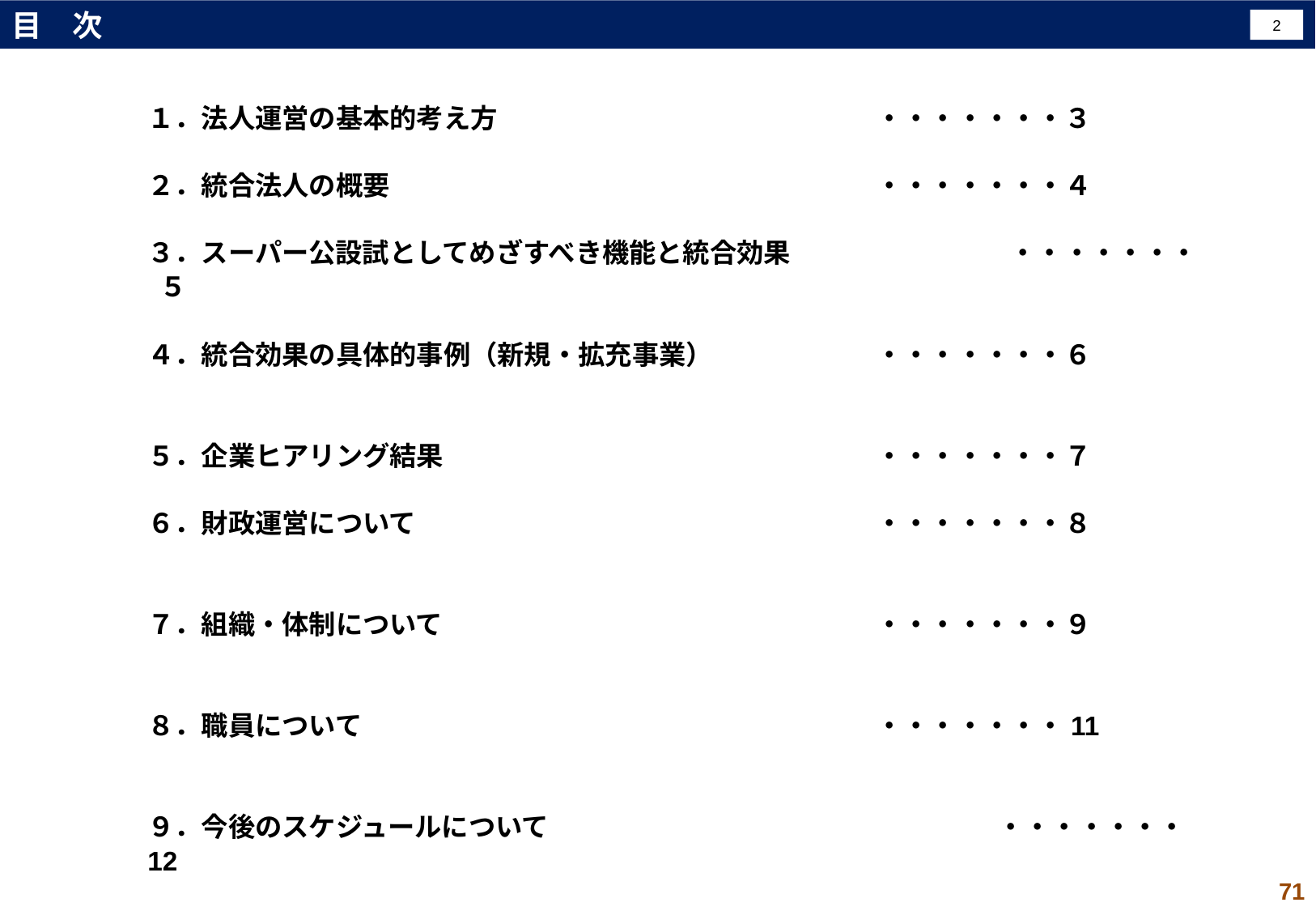

目　次
2

１．法人運営の基本的考え方				・・・・・・・３

２．統合法人の概要					・・・・・・・４

３．スーパー公設試としてめざすべき機能と統合効果		・・・・・・・５

４．統合効果の具体的事例（新規・拡充事業）		・・・・・・・６

５．企業ヒアリング結果				・・・・・・・７

６．財政運営について				・・・・・・・８

７．組織・体制について　				・・・・・・・９

８．職員について					・・・・・・・11

９．今後のスケジュールについて　　　　　　　　　　　　　　　 	・・・・・・・12

（参考資料）
　①統合の検討経過					・・・・・13
　②両研究所の概要と特徴				・・・・・14
　③両研究所のポテンシャル				・・・・・16
　④大阪の製造業の現状と課題				・・・・・17
71